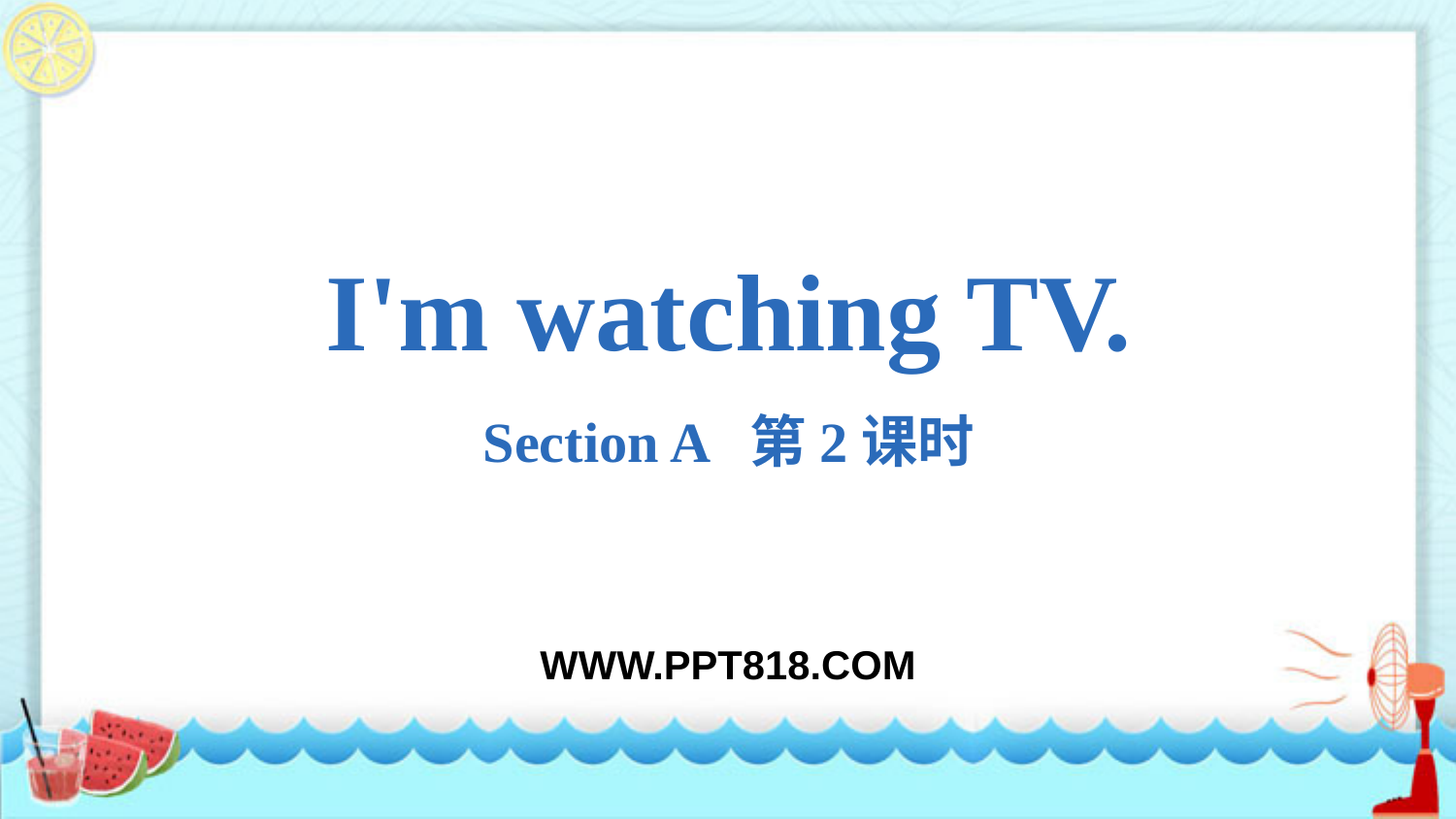

I'm watching TV.
Section A  第2课时
WWW.PPT818.COM